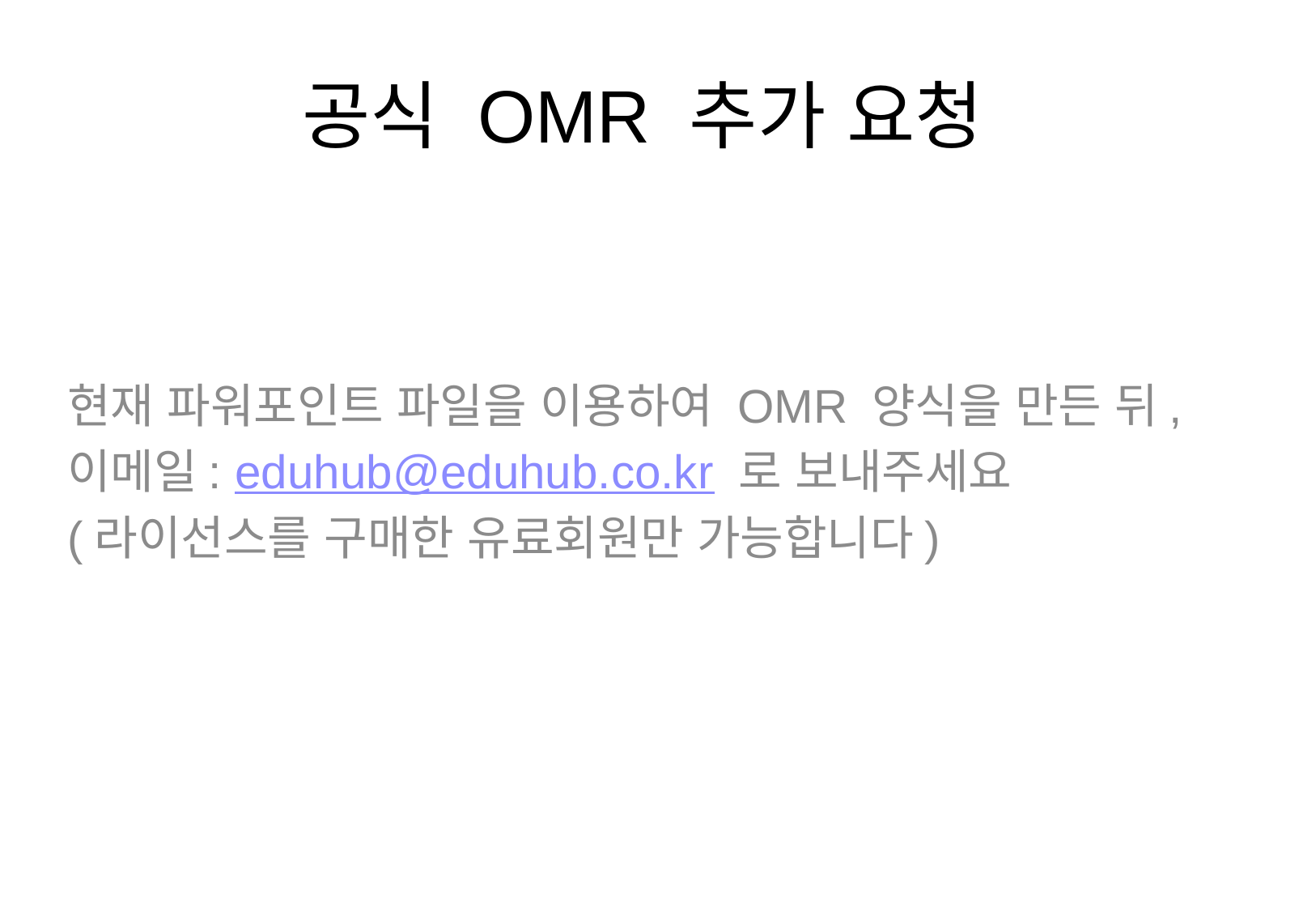

# 공식 OMR 추가 요청
현재 파워포인트 파일을 이용하여 OMR 양식을 만든 뒤,
이메일: eduhub@eduhub.co.kr 로 보내주세요
(라이선스를 구매한 유료회원만 가능합니다)